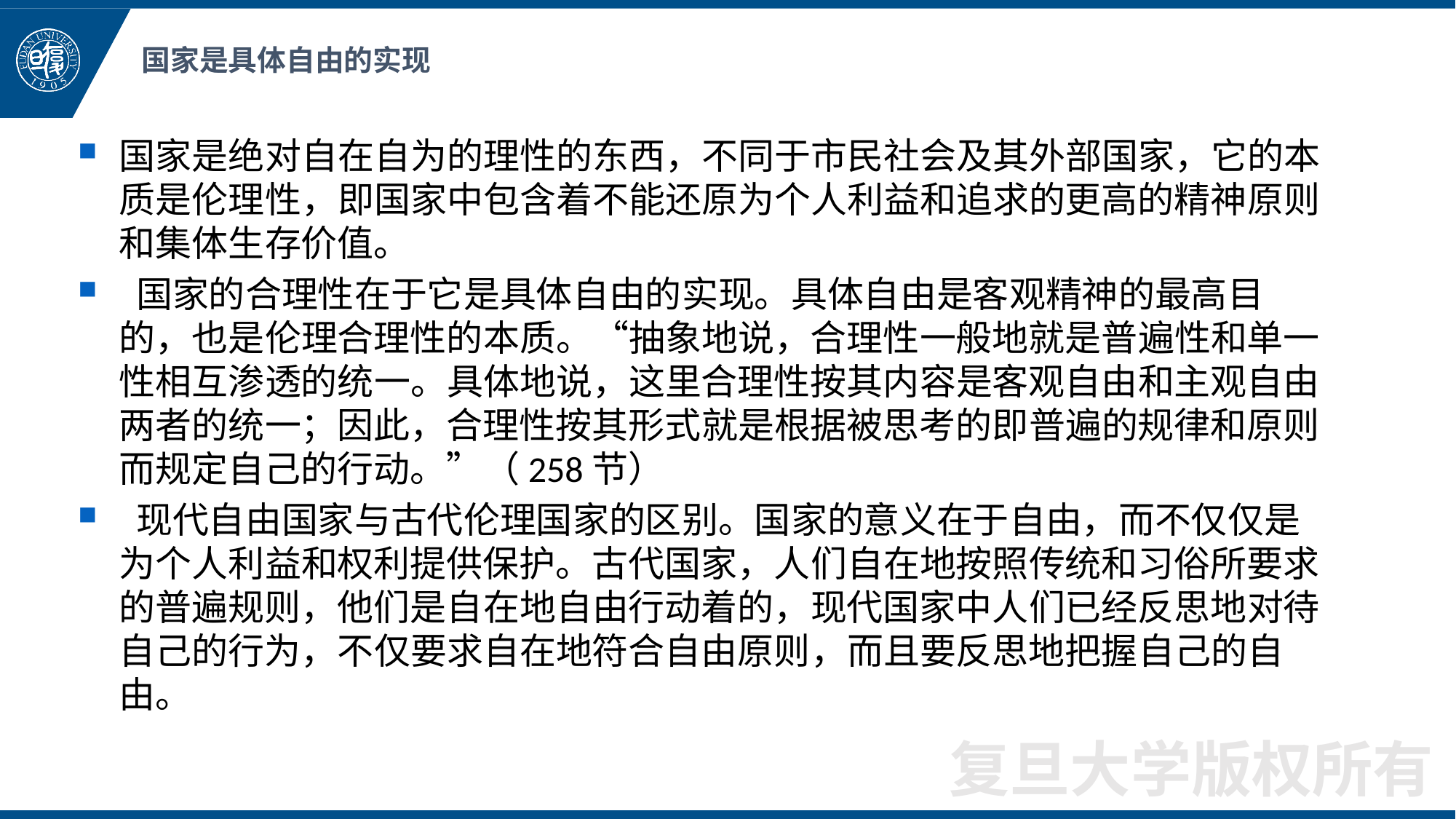

# 国家是具体自由的实现
国家是绝对自在自为的理性的东西，不同于市民社会及其外部国家，它的本质是伦理性，即国家中包含着不能还原为个人利益和追求的更高的精神原则和集体生存价值。
 国家的合理性在于它是具体自由的实现。具体自由是客观精神的最高目的，也是伦理合理性的本质。“抽象地说，合理性一般地就是普遍性和单一性相互渗透的统一。具体地说，这里合理性按其内容是客观自由和主观自由两者的统一；因此，合理性按其形式就是根据被思考的即普遍的规律和原则而规定自己的行动。”（258节）
 现代自由国家与古代伦理国家的区别。国家的意义在于自由，而不仅仅是为个人利益和权利提供保护。古代国家，人们自在地按照传统和习俗所要求的普遍规则，他们是自在地自由行动着的，现代国家中人们已经反思地对待自己的行为，不仅要求自在地符合自由原则，而且要反思地把握自己的自由。